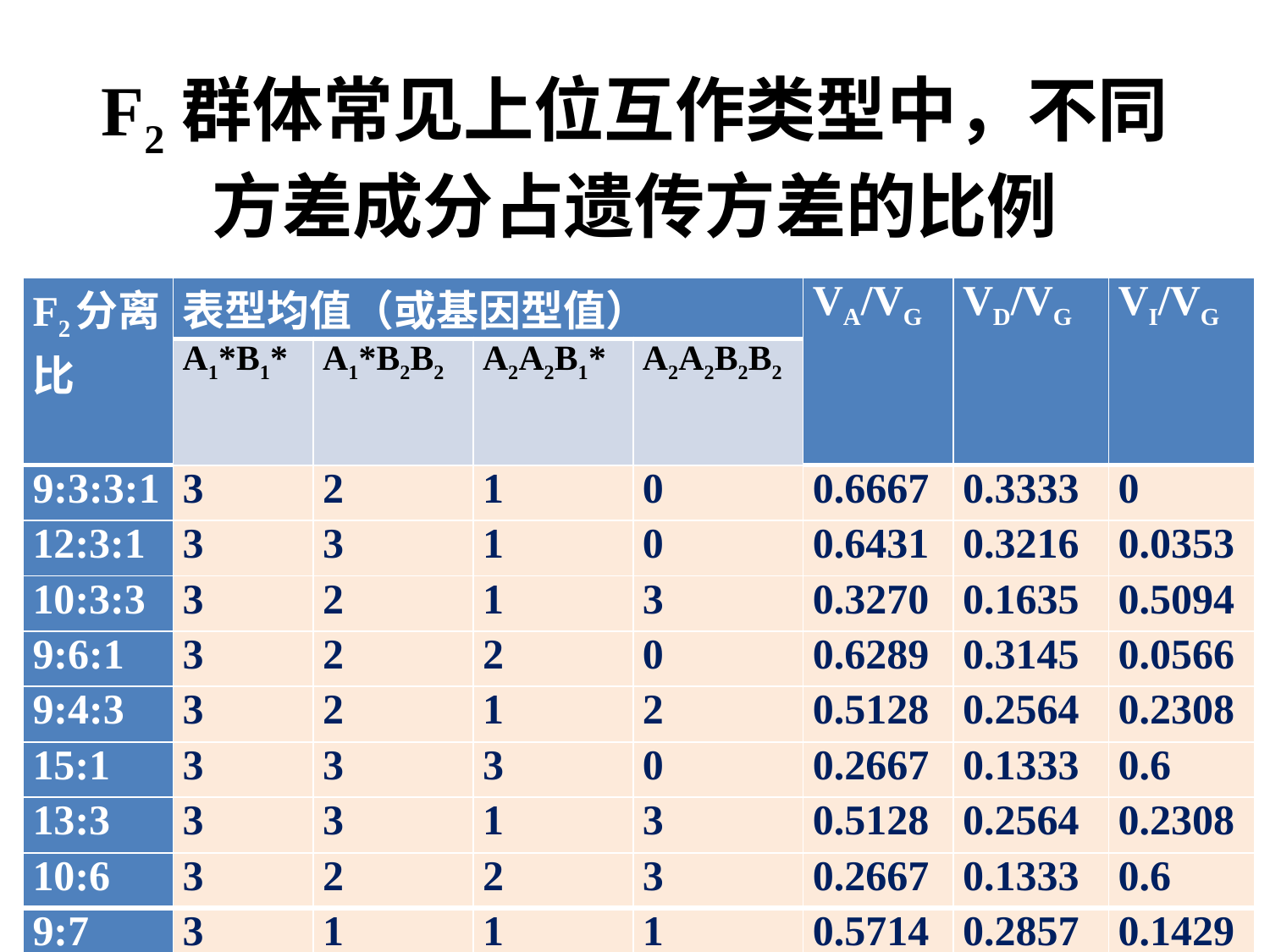

# F2群体常见上位互作类型中，不同方差成分占遗传方差的比例
| F2分离比 | 表型均值（或基因型值） |  |  |  | VA/VG | VD/VG | VI/VG |
| --- | --- | --- | --- | --- | --- | --- | --- |
|  | A1\*B1\* | A1\*B2B2 | A2A2B1\* | A2A2B2B2 |  |  |  |
| 9:3:3:1 | 3 | 2 | 1 | 0 | 0.6667 | 0.3333 | 0 |
| 12:3:1 | 3 | 3 | 1 | 0 | 0.6431 | 0.3216 | 0.0353 |
| 10:3:3 | 3 | 2 | 1 | 3 | 0.3270 | 0.1635 | 0.5094 |
| 9:6:1 | 3 | 2 | 2 | 0 | 0.6289 | 0.3145 | 0.0566 |
| 9:4:3 | 3 | 2 | 1 | 2 | 0.5128 | 0.2564 | 0.2308 |
| 15:1 | 3 | 3 | 3 | 0 | 0.2667 | 0.1333 | 0.6 |
| 13:3 | 3 | 3 | 1 | 3 | 0.5128 | 0.2564 | 0.2308 |
| 10:6 | 3 | 2 | 2 | 3 | 0.2667 | 0.1333 | 0.6 |
| 9:7 | 3 | 1 | 1 | 1 | 0.5714 | 0.2857 | 0.1429 |